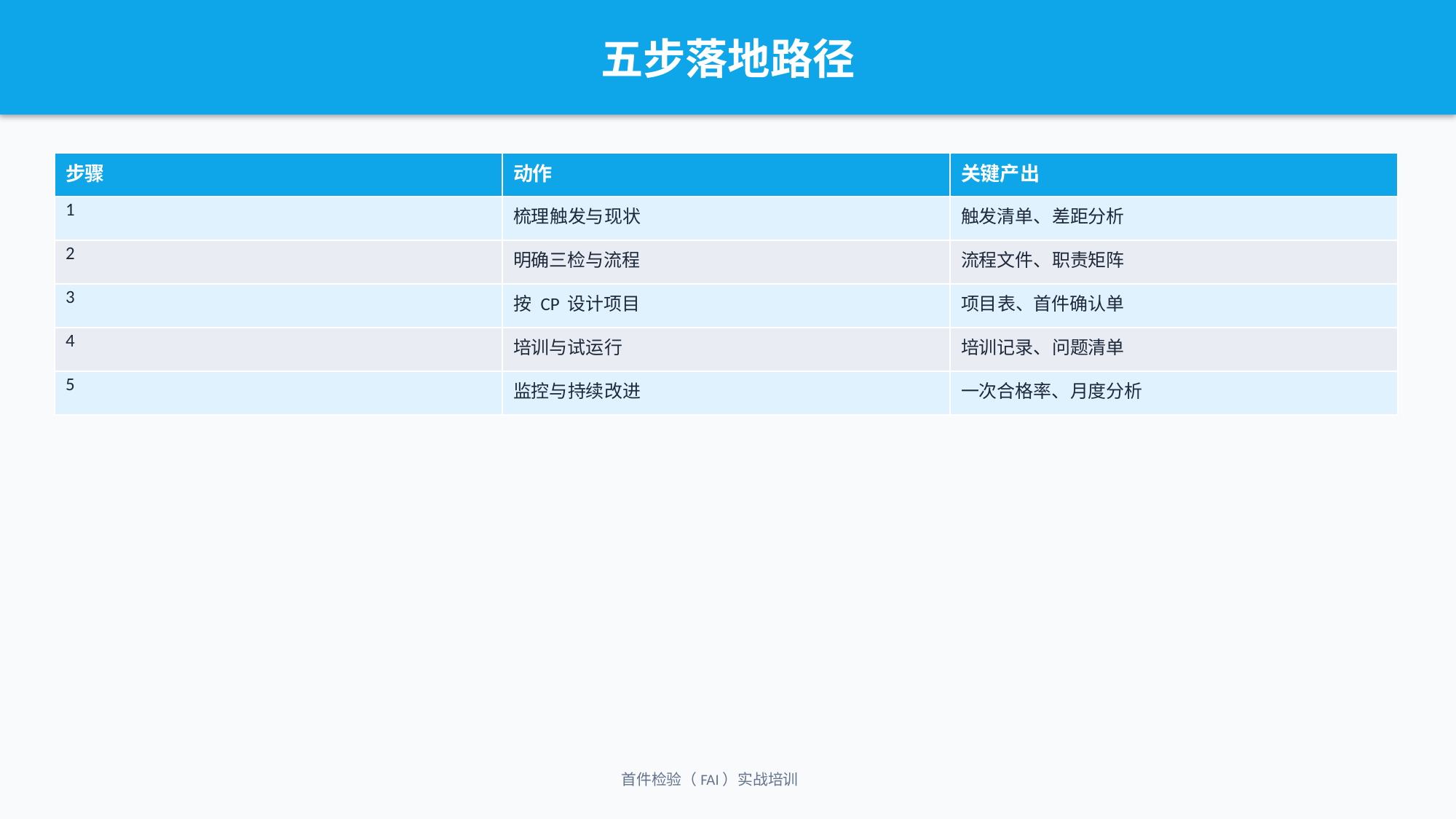

五步落地路径
| 步骤 | 动作 | 关键产出 |
| --- | --- | --- |
| 1 | 梳理触发与现状 | 触发清单、差距分析 |
| 2 | 明确三检与流程 | 流程文件、职责矩阵 |
| 3 | 按 CP 设计项目 | 项目表、首件确认单 |
| 4 | 培训与试运行 | 培训记录、问题清单 |
| 5 | 监控与持续改进 | 一次合格率、月度分析 |
首件检验（FAI）实战培训